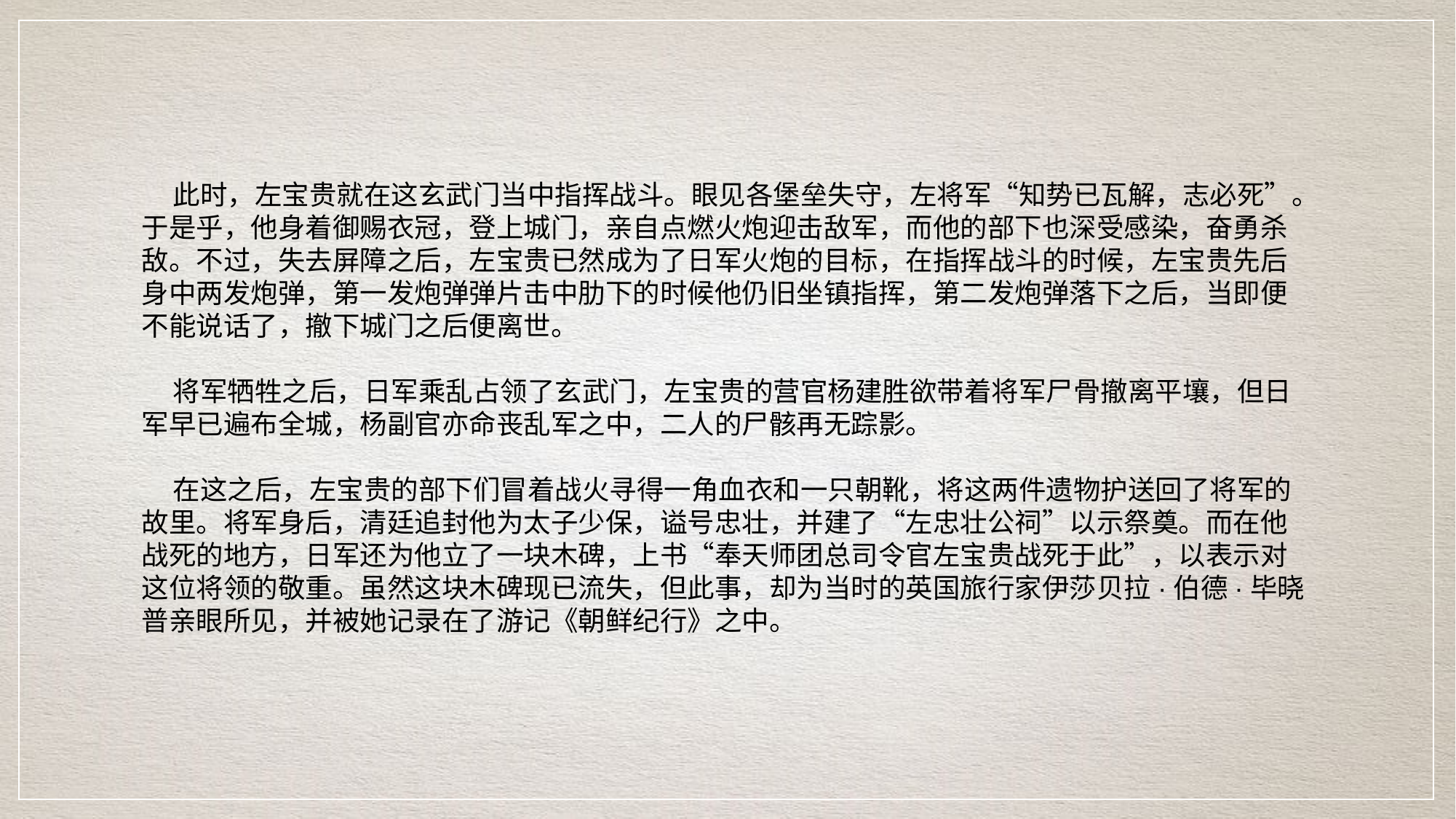

此时，左宝贵就在这玄武门当中指挥战斗。眼见各堡垒失守，左将军“知势已瓦解，志必死”。于是乎，他身着御赐衣冠，登上城门，亲自点燃火炮迎击敌军，而他的部下也深受感染，奋勇杀敌。不过，失去屏障之后，左宝贵已然成为了日军火炮的目标，在指挥战斗的时候，左宝贵先后身中两发炮弹，第一发炮弹弹片击中肋下的时候他仍旧坐镇指挥，第二发炮弹落下之后，当即便不能说话了，撤下城门之后便离世。

    将军牺牲之后，日军乘乱占领了玄武门，左宝贵的营官杨建胜欲带着将军尸骨撤离平壤，但日军早已遍布全城，杨副官亦命丧乱军之中，二人的尸骸再无踪影。

    在这之后，左宝贵的部下们冒着战火寻得一角血衣和一只朝靴，将这两件遗物护送回了将军的故里。将军身后，清廷追封他为太子少保，谥号忠壮，并建了“左忠壮公祠”以示祭奠。而在他战死的地方，日军还为他立了一块木碑，上书“奉天师团总司令官左宝贵战死于此”，以表示对这位将领的敬重。虽然这块木碑现已流失，但此事，却为当时的英国旅行家伊莎贝拉·伯德·毕晓普亲眼所见，并被她记录在了游记《朝鲜纪行》之中。